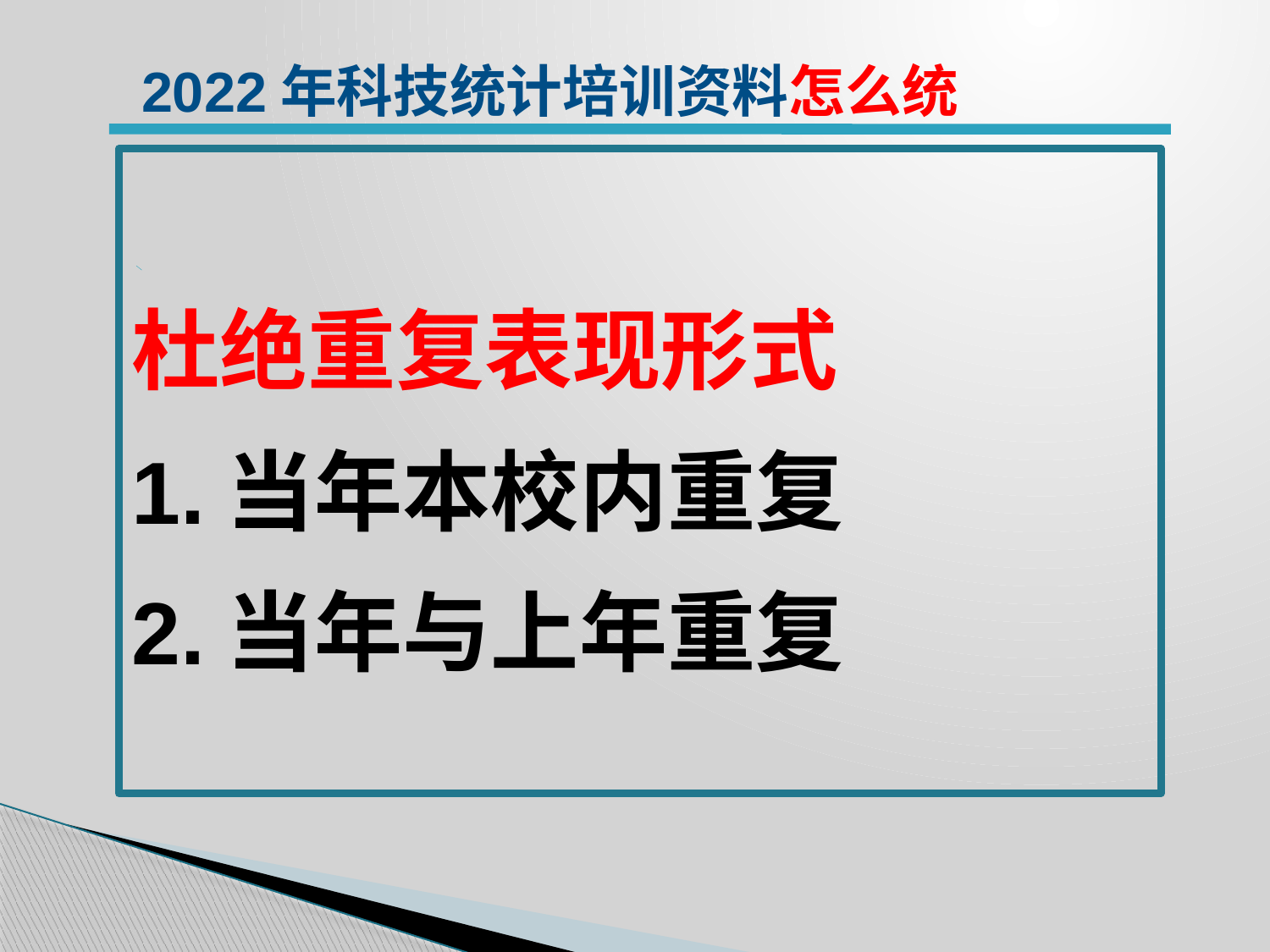

2022年科技统计培训资料怎么统
杜绝重复表现形式
1.当年本校内重复
2.当年与上年重复